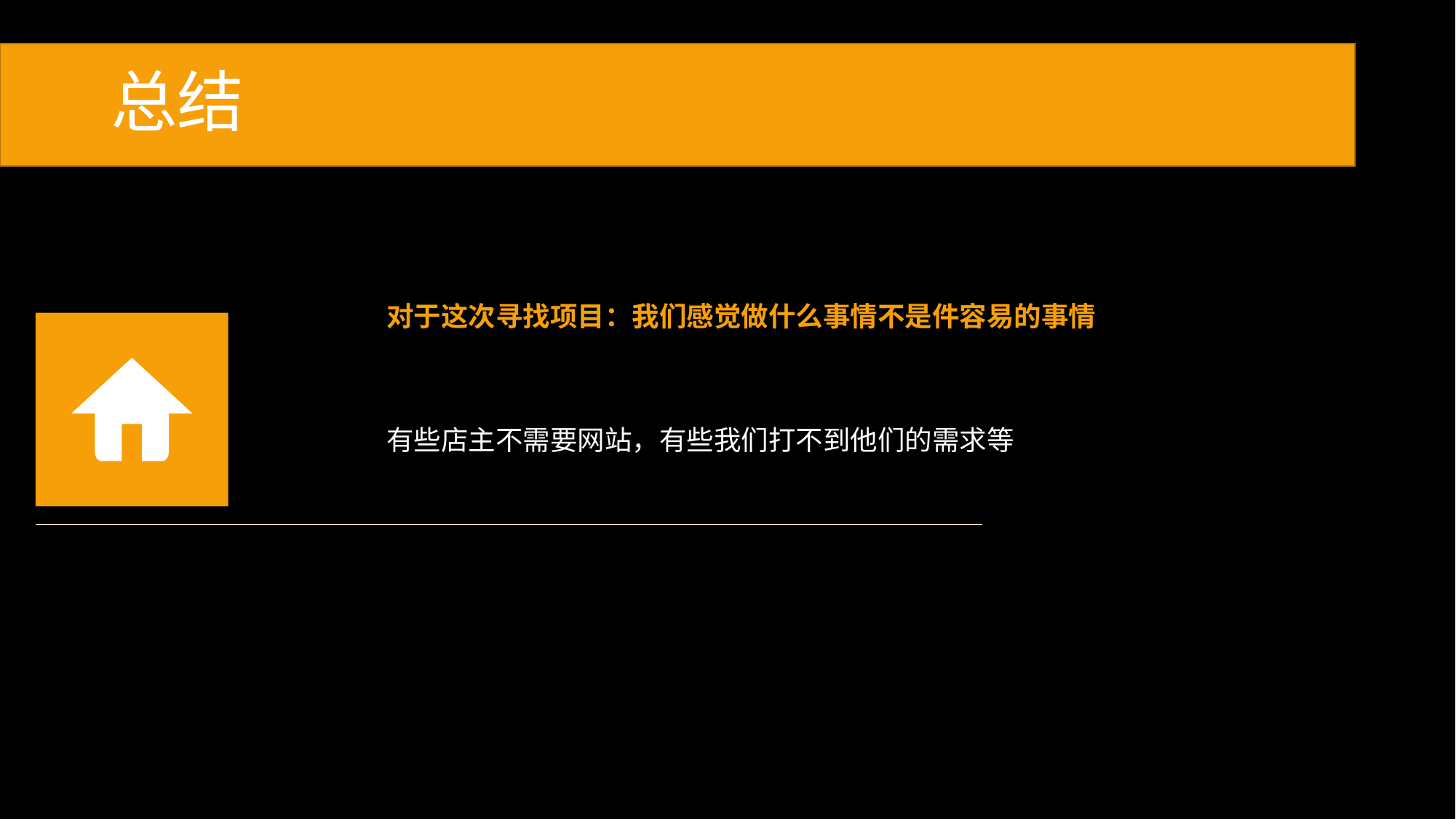

总结
对于这次寻找项目：我们感觉做什么事情不是件容易的事情

有些店主不需要网站，有些我们打不到他们的需求等